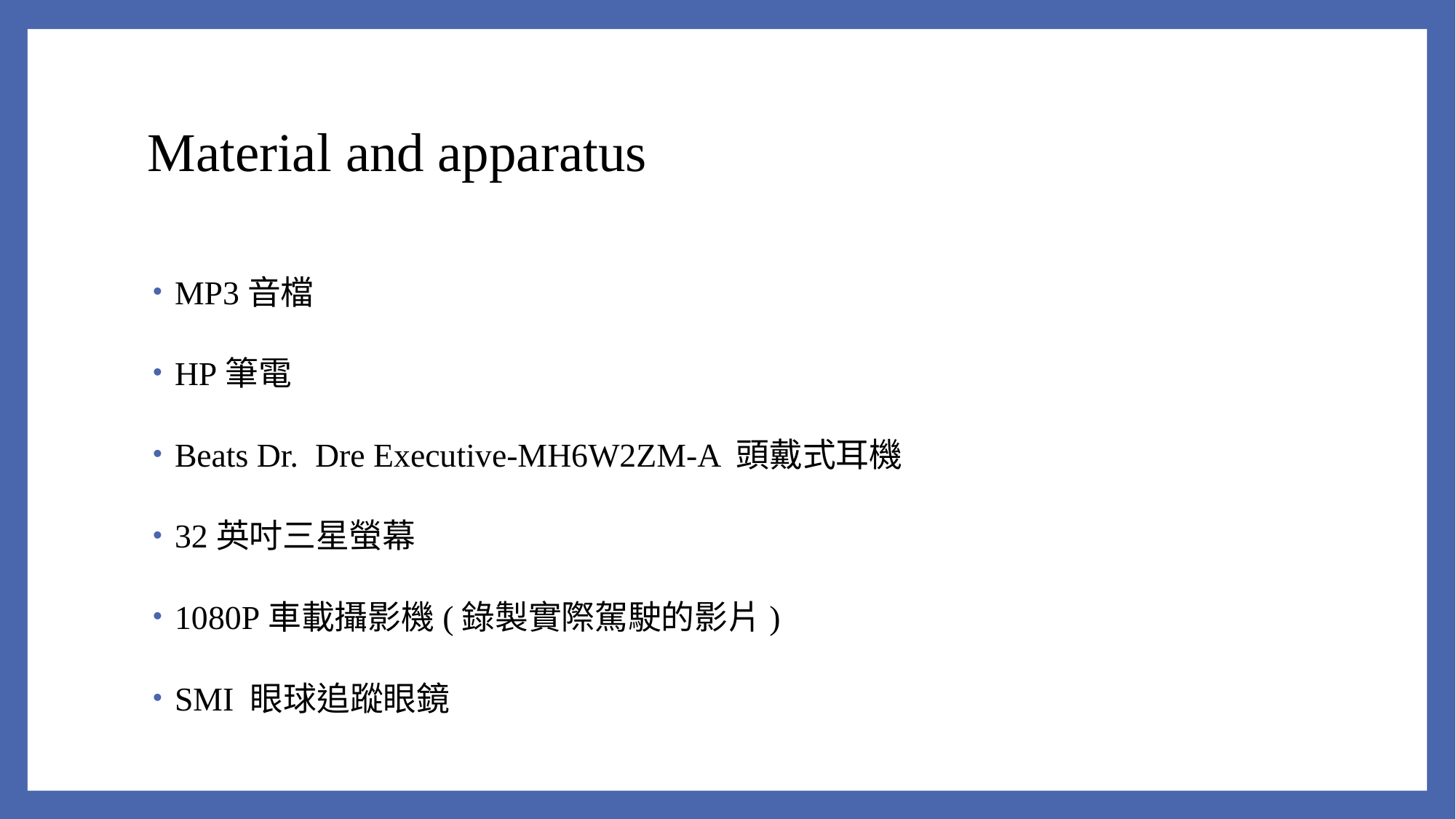

# Material and apparatus
MP3音檔
HP筆電
Beats Dr.  Dre Executive-MH6W2ZM-A 頭戴式耳機
32英吋三星螢幕
1080P車載攝影機(錄製實際駕駛的影片)
SMI 眼球追蹤眼鏡